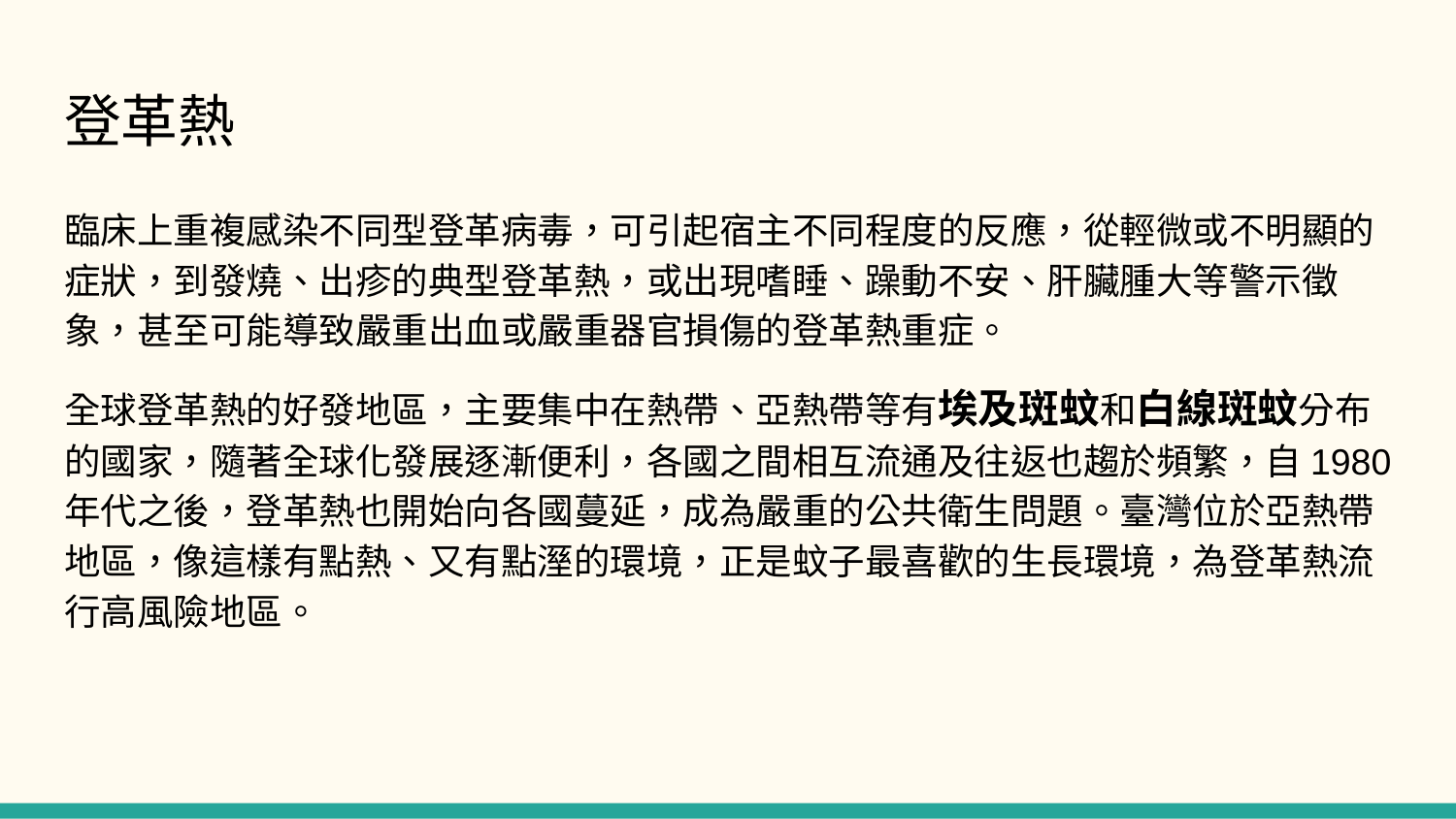

# 登革熱
臨床上重複感染不同型登革病毒，可引起宿主不同程度的反應，從輕微或不明顯的症狀，到發燒、出疹的典型登革熱，或出現嗜睡、躁動不安、肝臟腫大等警示徵象，甚至可能導致嚴重出血或嚴重器官損傷的登革熱重症。
全球登革熱的好發地區，主要集中在熱帶、亞熱帶等有埃及斑蚊和白線斑蚊分布的國家，隨著全球化發展逐漸便利，各國之間相互流通及往返也趨於頻繁，自1980年代之後，登革熱也開始向各國蔓延，成為嚴重的公共衛生問題。臺灣位於亞熱帶地區，像這樣有點熱、又有點溼的環境，正是蚊子最喜歡的生長環境，為登革熱流行高風險地區。